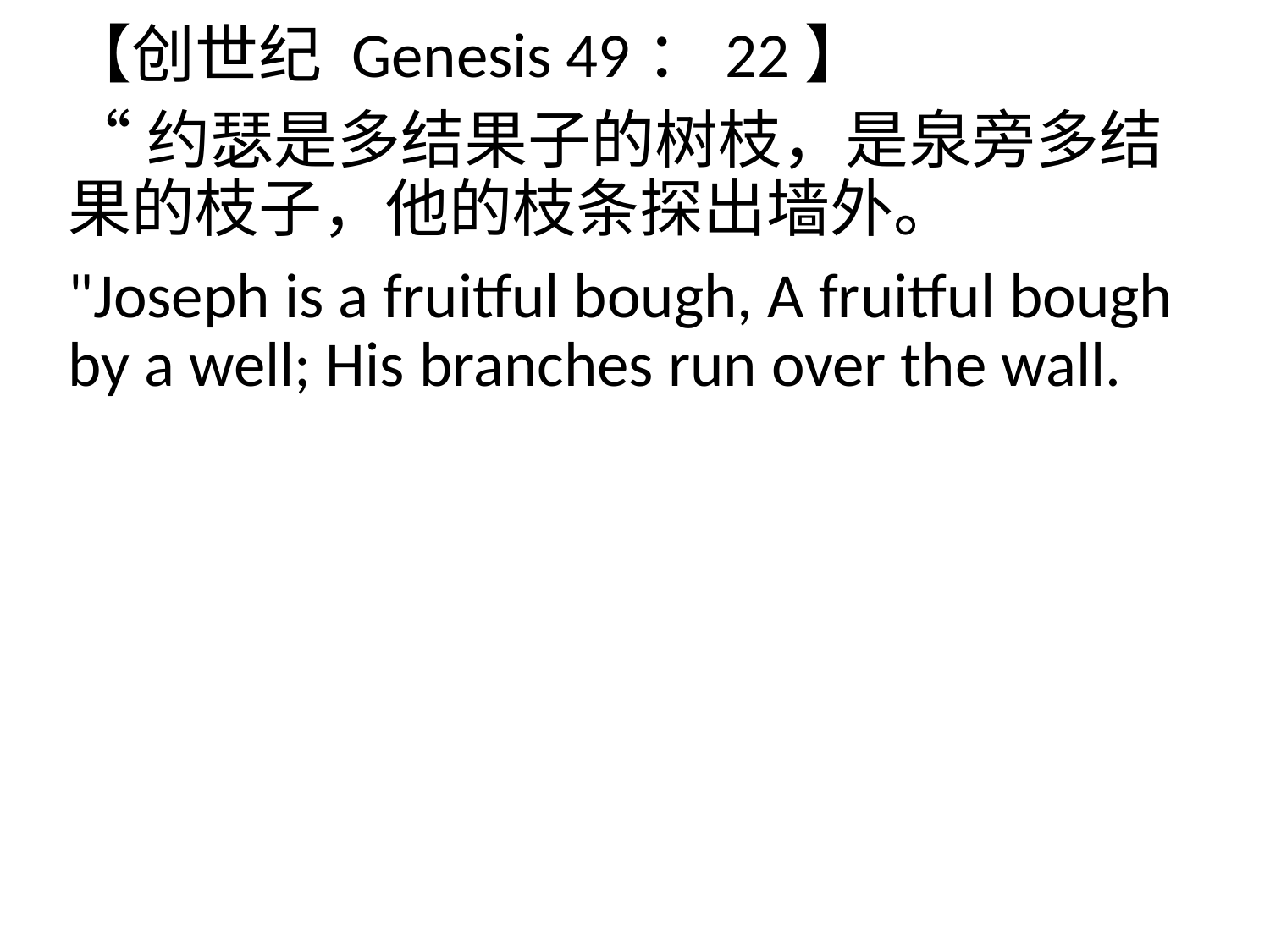

【创世纪 Genesis 49：22】
“约瑟是多结果子的树枝，是泉旁多结果的枝子，他的枝条探出墙外。
"Joseph is a fruitful bough, A fruitful bough by a well; His branches run over the wall.